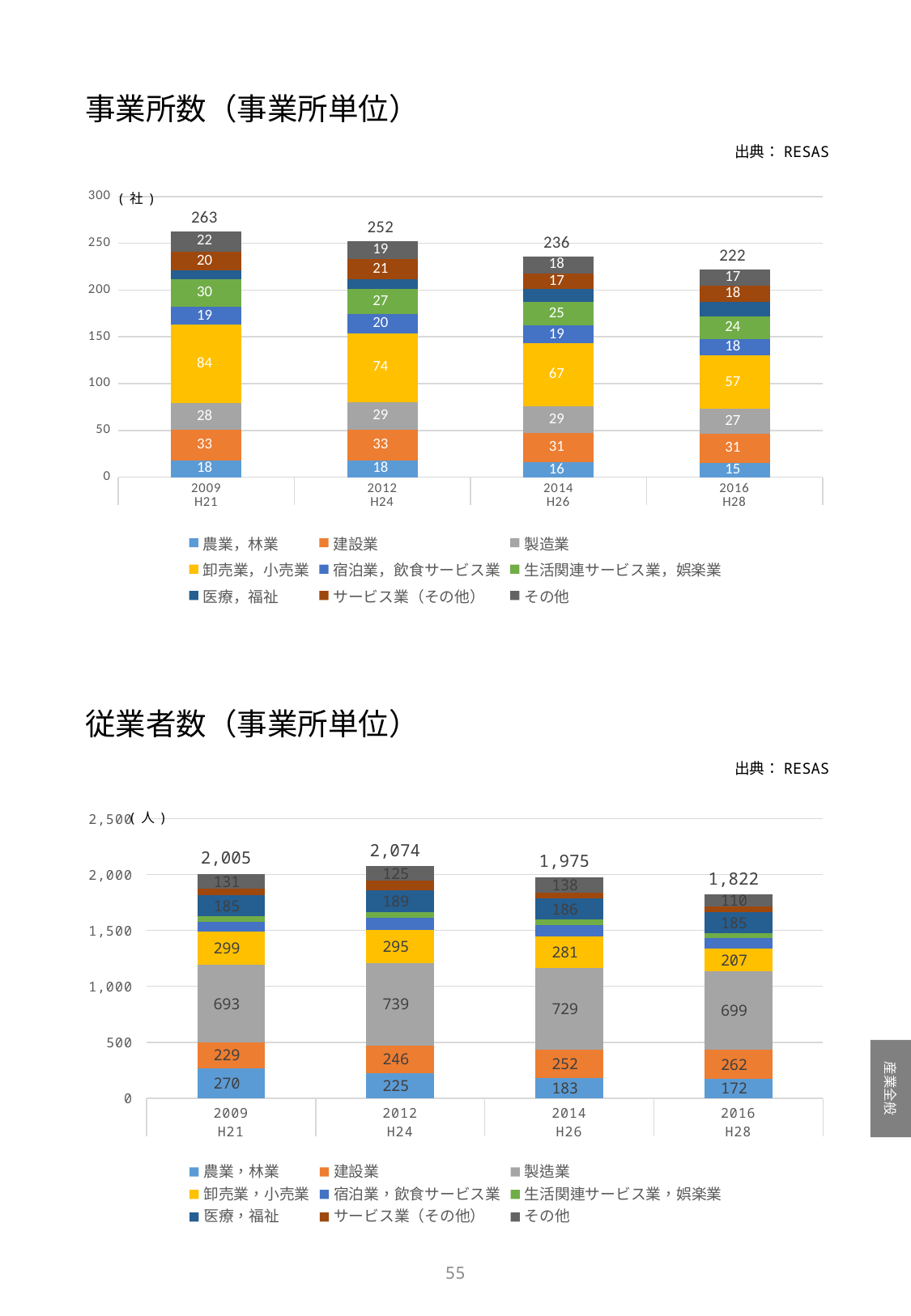

# 事業所数（事業所単位）
出典：RESAS

### Chart

| Category | 農業，林業 | 建設業 | 製造業 | 卸売業，小売業 | 宿泊業，飲食サービス業 | 生活関連サービス業，娯楽業 | 医療，福祉 | サービス業（その他） | その他 | 計 |
|---|---|---|---|---|---|---|---|---|---|---|
| 2009 | 18.0 | 33.0 | 28.0 | 84.0 | 19.0 | 30.0 | 9.0 | 20.0 | 22.0 | 263.0 |
| 2012 | 18.0 | 33.0 | 29.0 | 74.0 | 20.0 | 27.0 | 11.0 | 21.0 | 19.0 | 252.0 |
| 2014 | 16.0 | 31.0 | 29.0 | 67.0 | 19.0 | 25.0 | 14.0 | 17.0 | 18.0 | 236.0 |
| 2016 | 15.0 | 31.0 | 27.0 | 57.0 | 18.0 | 24.0 | 15.0 | 18.0 | 17.0 | 222.0 |
従業者数（事業所単位）
出典：RESAS

### Chart

| Category | 農業，林業 | 建設業 | 製造業 | 卸売業，小売業 | 宿泊業，飲食サービス業 | 生活関連サービス業，娯楽業 | 医療，福祉 | サービス業（その他） | その他 | 計 |
|---|---|---|---|---|---|---|---|---|---|---|
| 2009 | 270.0 | 229.0 | 693.0 | 299.0 | 85.0 | 54.0 | 185.0 | 59.0 | 131.0 | 2005.0 |
| 2012 | 225.0 | 246.0 | 739.0 | 295.0 | 111.0 | 51.0 | 189.0 | 93.0 | 125.0 | 2074.0 |
| 2014 | 183.0 | 252.0 | 729.0 | 281.0 | 104.0 | 50.0 | 186.0 | 52.0 | 138.0 | 1975.0 |
| 2016 | 172.0 | 262.0 | 699.0 | 207.0 | 90.0 | 47.0 | 185.0 | 50.0 | 110.0 | 1822.0 |
産業全般
55